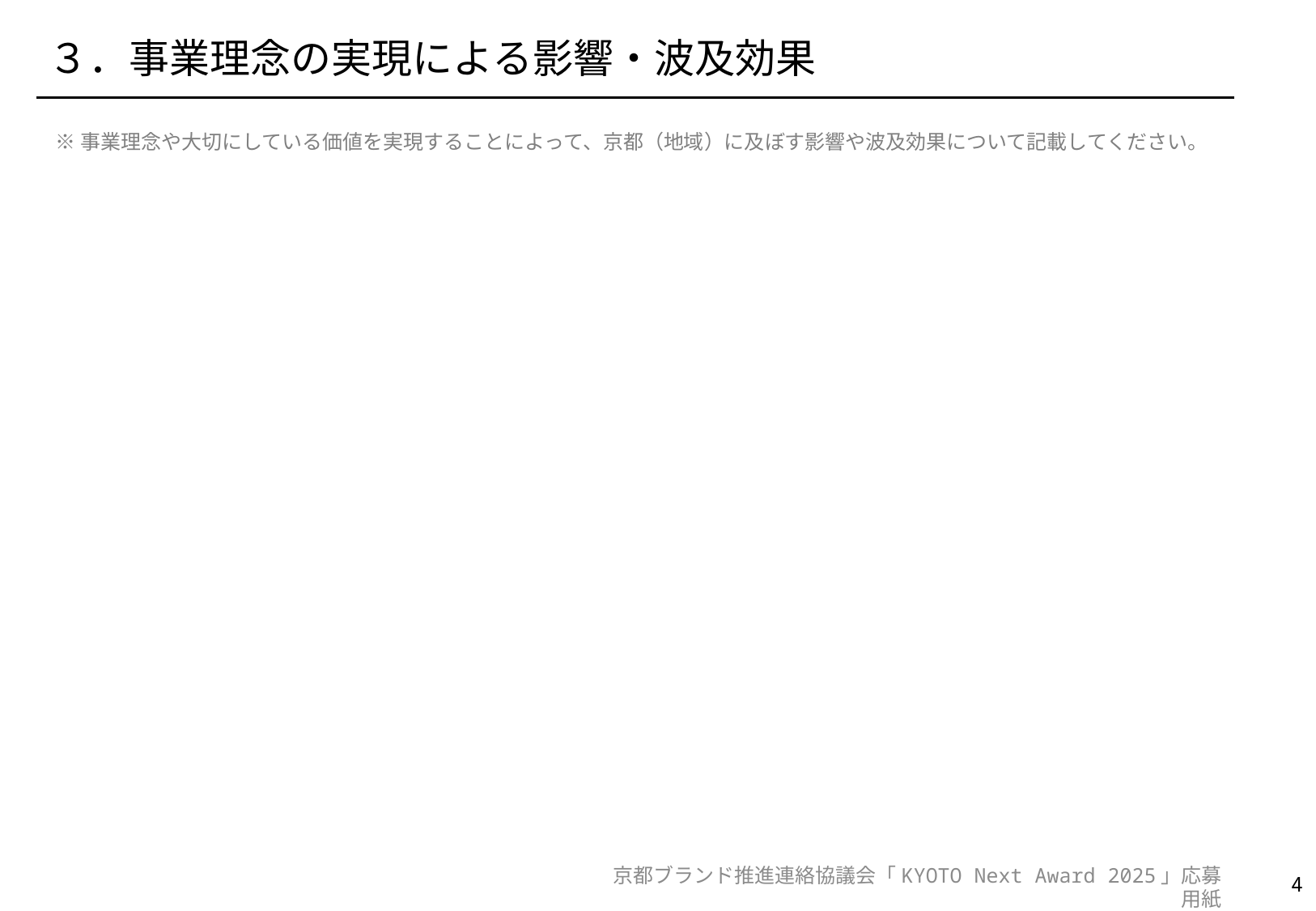

# ３．事業理念の実現による影響・波及効果
※事業理念や大切にしている価値を実現することによって、京都（地域）に及ぼす影響や波及効果について記載してください。
4
京都ブランド推進連絡協議会「KYOTO Next Award 2025」応募用紙